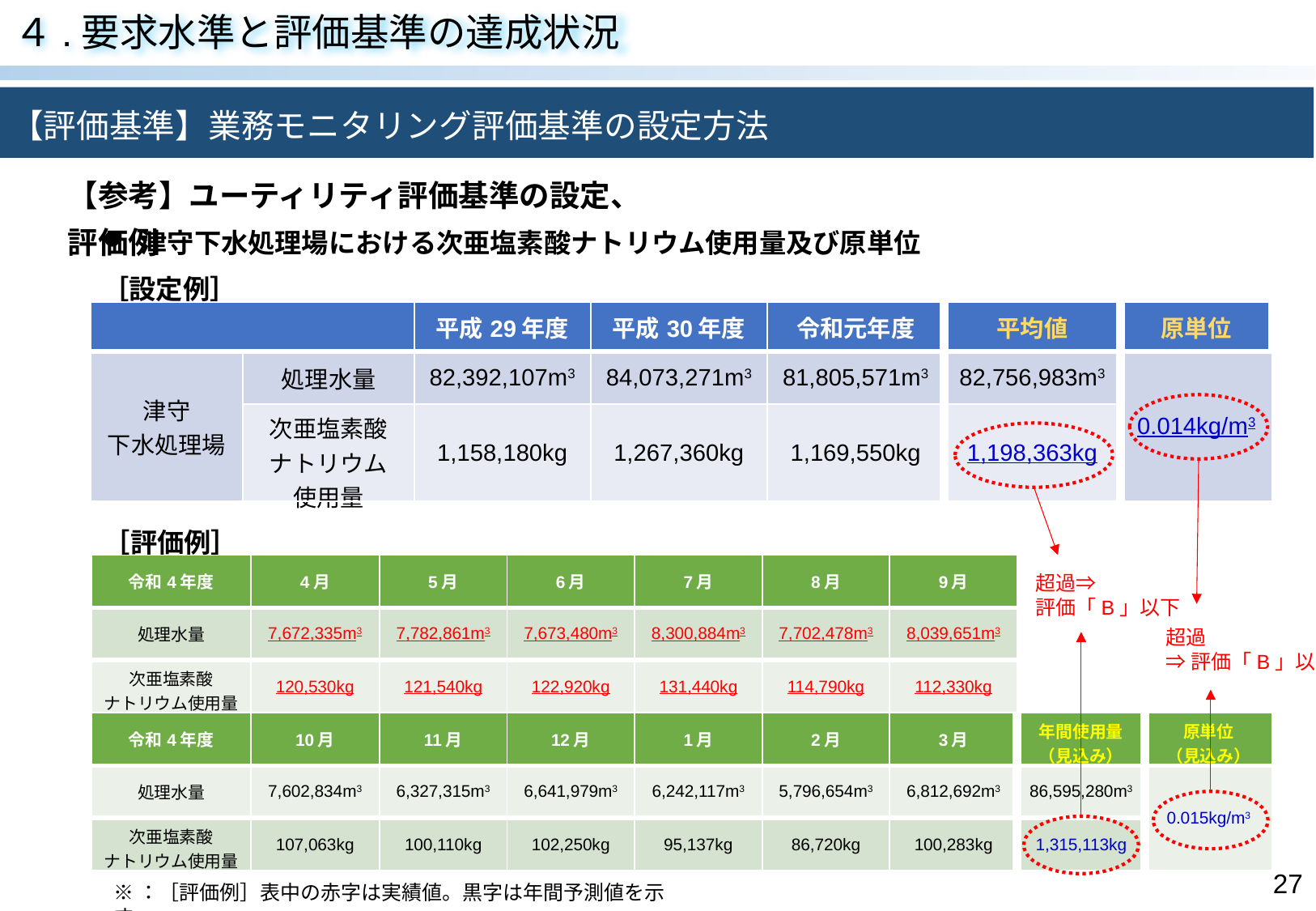

４.要求水準と評価基準の達成状況
【評価基準】業務モニタリング評価基準の設定方法
【参考】ユーティリティ評価基準の設定、評価例
津守下水処理場における次亜塩素酸ナトリウム使用量及び原単位
［設定例］
|  |  | 平成29年度 | 平成30年度 | 令和元年度 | 平均値 | 原単位 |
| --- | --- | --- | --- | --- | --- | --- |
| 津守 下水処理場 | 処理水量 | 82,392,107m3 | 84,073,271m3 | 81,805,571m3 | 82,756,983m3 | 0.014kg/m3 |
|  | 次亜塩素酸 ナトリウム 使用量 | 1,158,180kg | 1,267,360kg | 1,169,550kg | 1,198,363kg |  |

［評価例］
| 令和4年度 | 4月 | 5月 | 6月 | 7月 | 8月 | 9月 |  |  |
| --- | --- | --- | --- | --- | --- | --- | --- | --- |
| 処理水量 | 7,672,335m3 | 7,782,861m3 | 7,673,480m3 | 8,300,884m3 | 7,702,478m3 | 8,039,651m3 |  |  |
| 次亜塩素酸 ナトリウム使用量 | 120,530kg | 121,540kg | 122,920kg | 131,440kg | 114,790kg | 112,330kg |  |  |
| 令和4年度 | 10月 | 11月 | 12月 | 1月 | 2月 | 3月 | 年間使用量 （見込み） | 原単位 （見込み） |
| 処理水量 | 7,602,834m3 | 6,327,315m3 | 6,641,979m3 | 6,242,117m3 | 5,796,654m3 | 6,812,692m3 | 86,595,280m3 | 0.015kg/m3 |
| 次亜塩素酸 ナトリウム使用量 | 107,063kg | 100,110kg | 102,250kg | 95,137kg | 86,720kg | 100,283kg | 1,315,113kg |  |
超過⇒
評価「B」以下
超過
⇒評価「B」以下

27
※：［評価例］表中の赤字は実績値。黒字は年間予測値を示す。